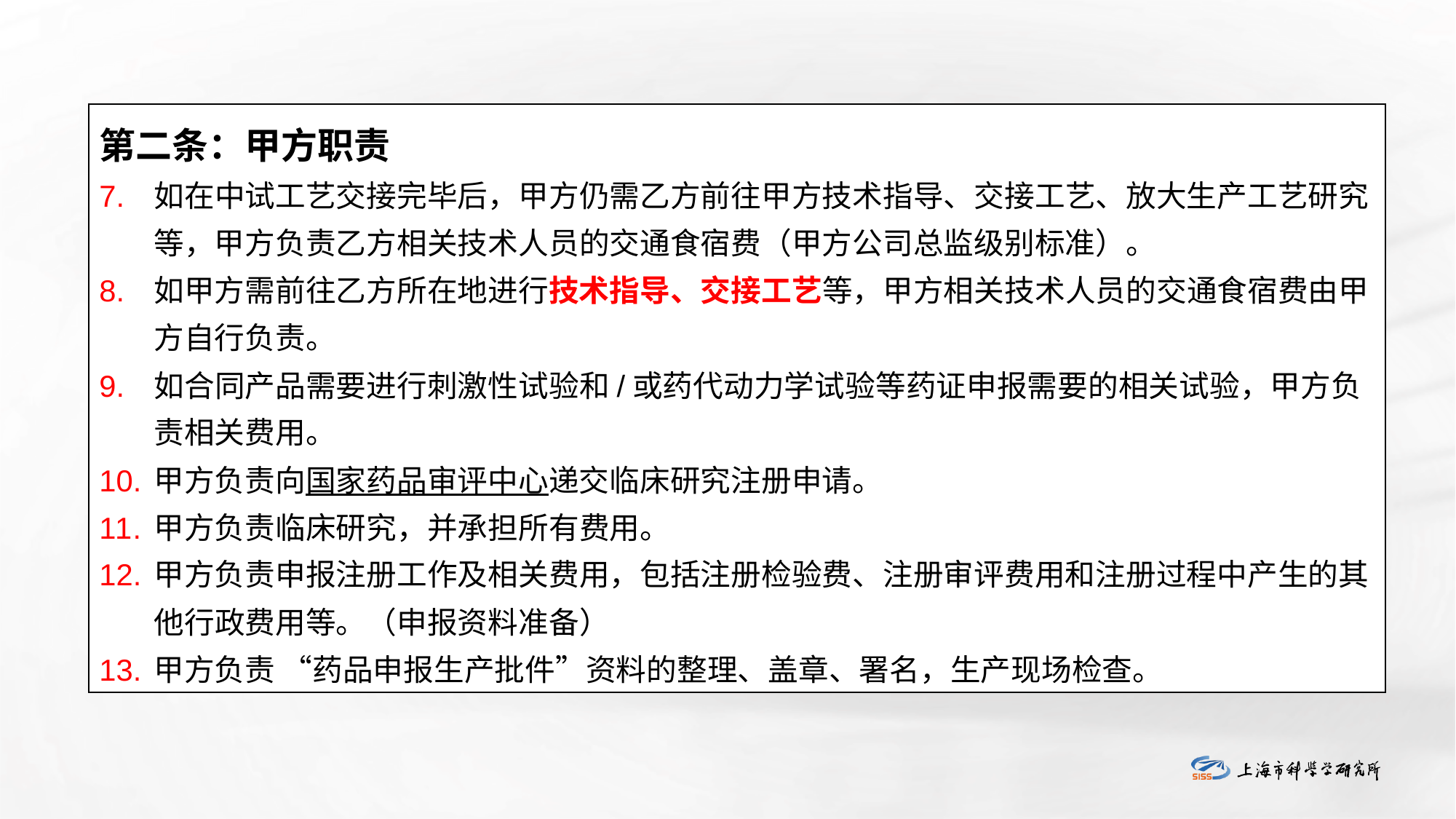

第二条：甲方职责
如在中试工艺交接完毕后，甲方仍需乙方前往甲方技术指导、交接工艺、放大生产工艺研究等，甲方负责乙方相关技术人员的交通食宿费（甲方公司总监级别标准）。
如甲方需前往乙方所在地进行技术指导、交接工艺等，甲方相关技术人员的交通食宿费由甲方自行负责。
如合同产品需要进行刺激性试验和/或药代动力学试验等药证申报需要的相关试验，甲方负责相关费用。
甲方负责向国家药品审评中心递交临床研究注册申请。
甲方负责临床研究，并承担所有费用。
甲方负责申报注册工作及相关费用，包括注册检验费、注册审评费用和注册过程中产生的其他行政费用等。（申报资料准备）
甲方负责 “药品申报生产批件”资料的整理、盖章、署名，生产现场检查。